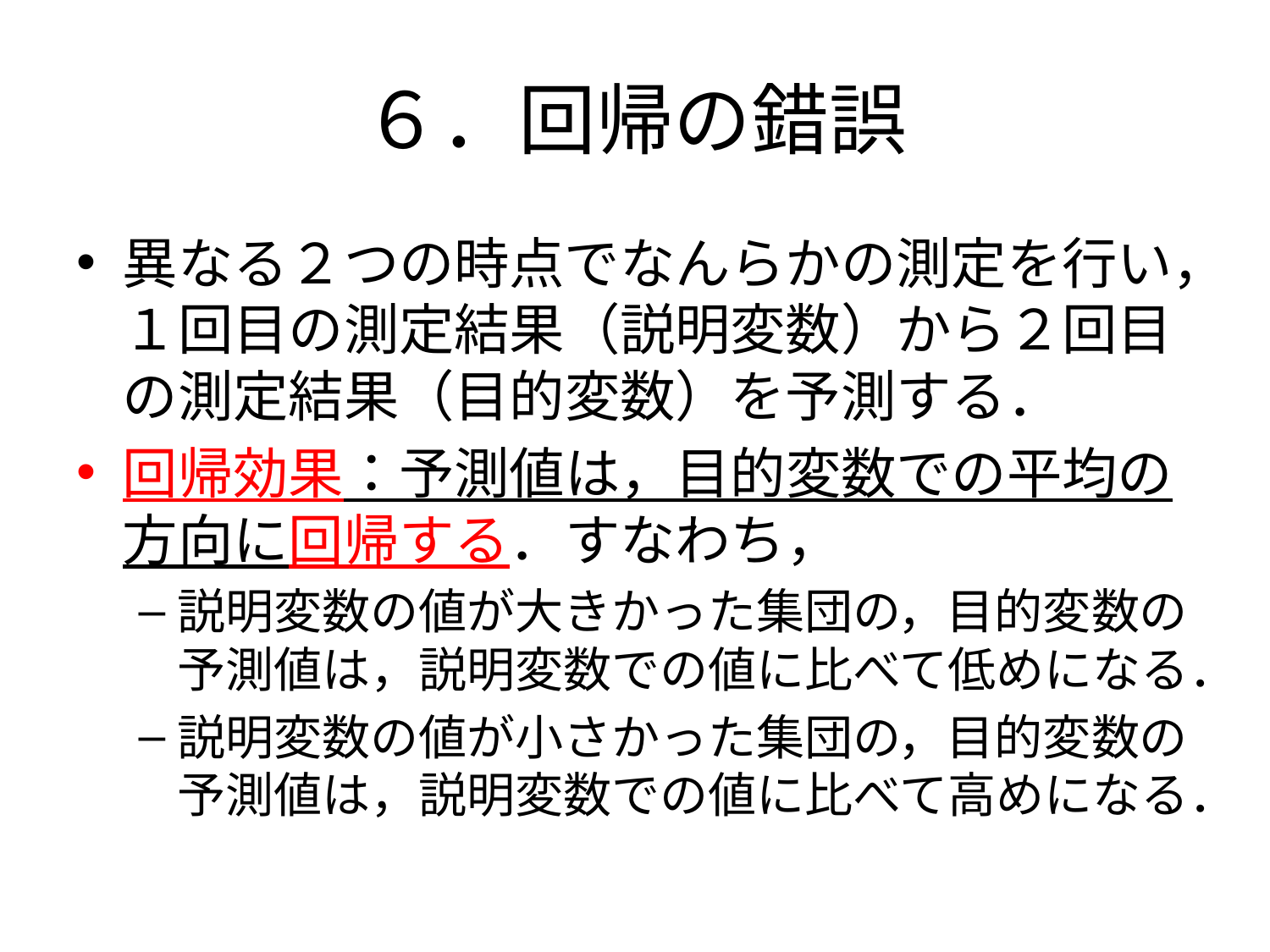

# ６．回帰の錯誤
異なる２つの時点でなんらかの測定を行い，１回目の測定結果（説明変数）から２回目の測定結果（目的変数）を予測する．
回帰効果：予測値は，目的変数での平均の方向に回帰する．すなわち，
説明変数の値が大きかった集団の，目的変数の予測値は，説明変数での値に比べて低めになる．
説明変数の値が小さかった集団の，目的変数の予測値は，説明変数での値に比べて高めになる．